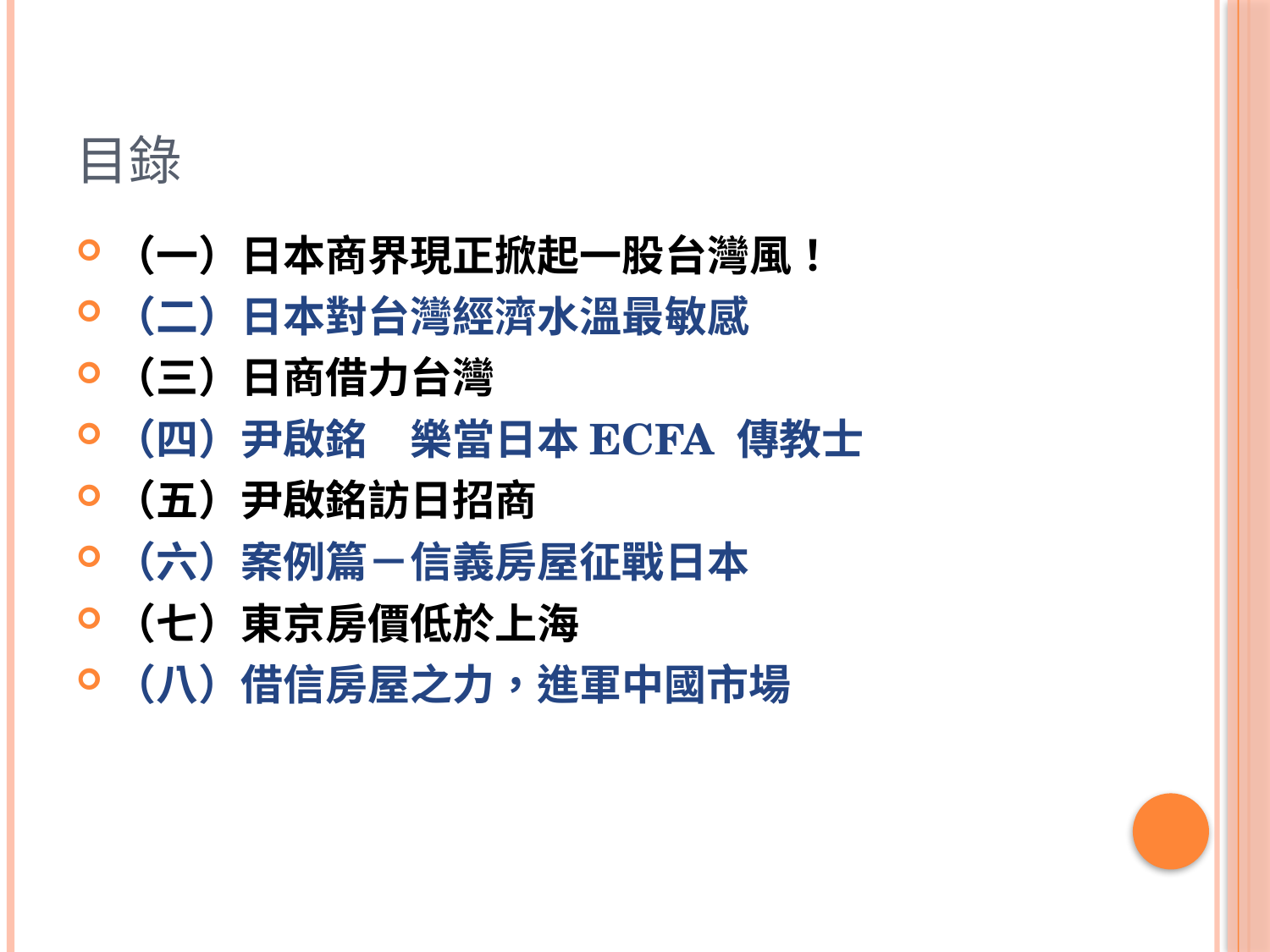

# 目錄
（一）日本商界現正掀起一股台灣風！
（二）日本對台灣經濟水溫最敏感
（三）日商借力台灣
（四）尹啟銘　樂當日本ECFA 傳教士
（五）尹啟銘訪日招商
（六）案例篇－信義房屋征戰日本
（七）東京房價低於上海
（八）借信房屋之力，進軍中國市場